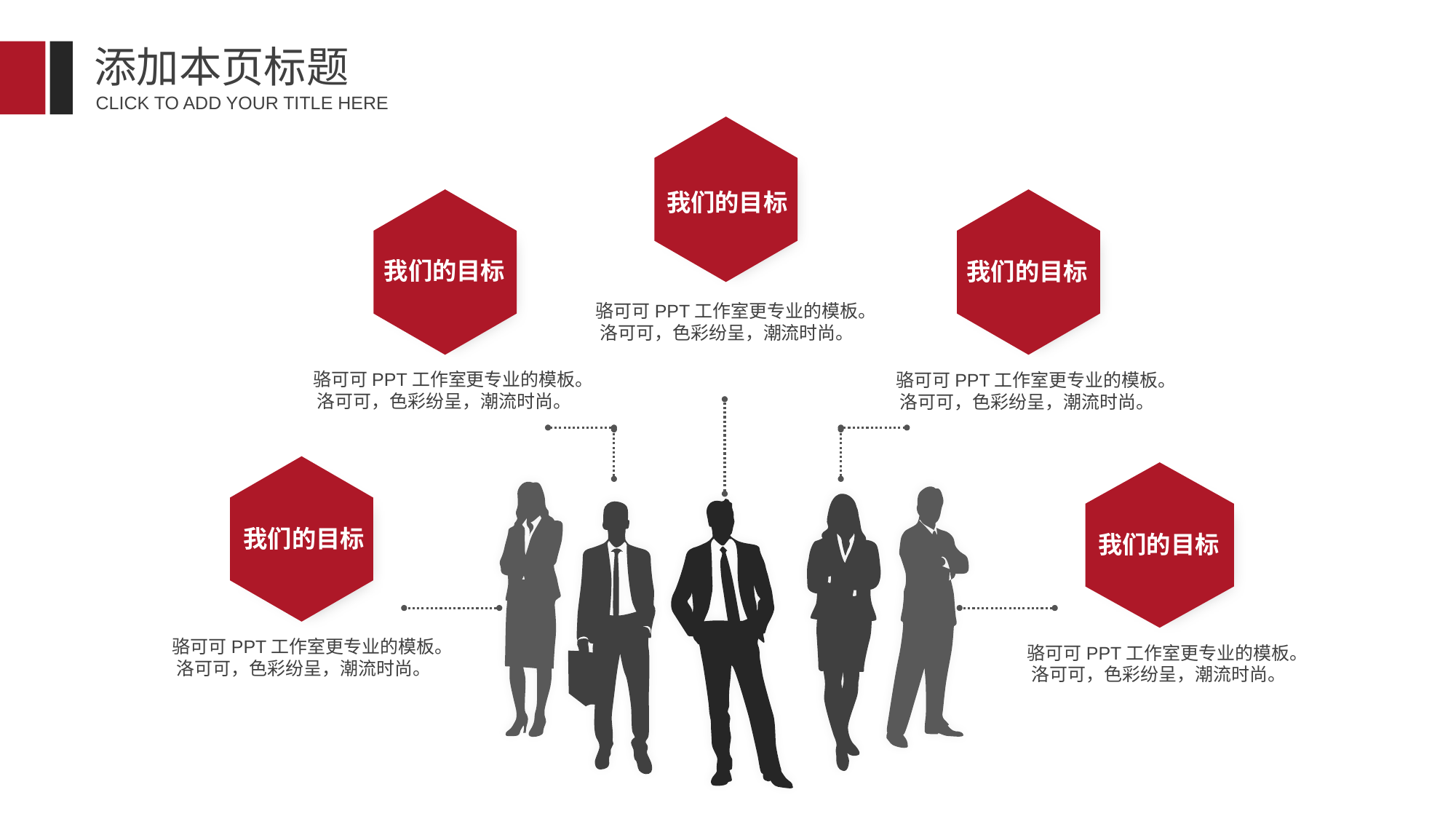

添加本页标题
CLICK TO ADD YOUR TITLE HERE

我们的目标

我们的目标
我们的目标
骆可可PPT工作室更专业的模板。洛可可，色彩纷呈，潮流时尚。
骆可可PPT工作室更专业的模板。洛可可，色彩纷呈，潮流时尚。
骆可可PPT工作室更专业的模板。洛可可，色彩纷呈，潮流时尚。

我们的目标
我们的目标
骆可可PPT工作室更专业的模板。洛可可，色彩纷呈，潮流时尚。
骆可可PPT工作室更专业的模板。洛可可，色彩纷呈，潮流时尚。